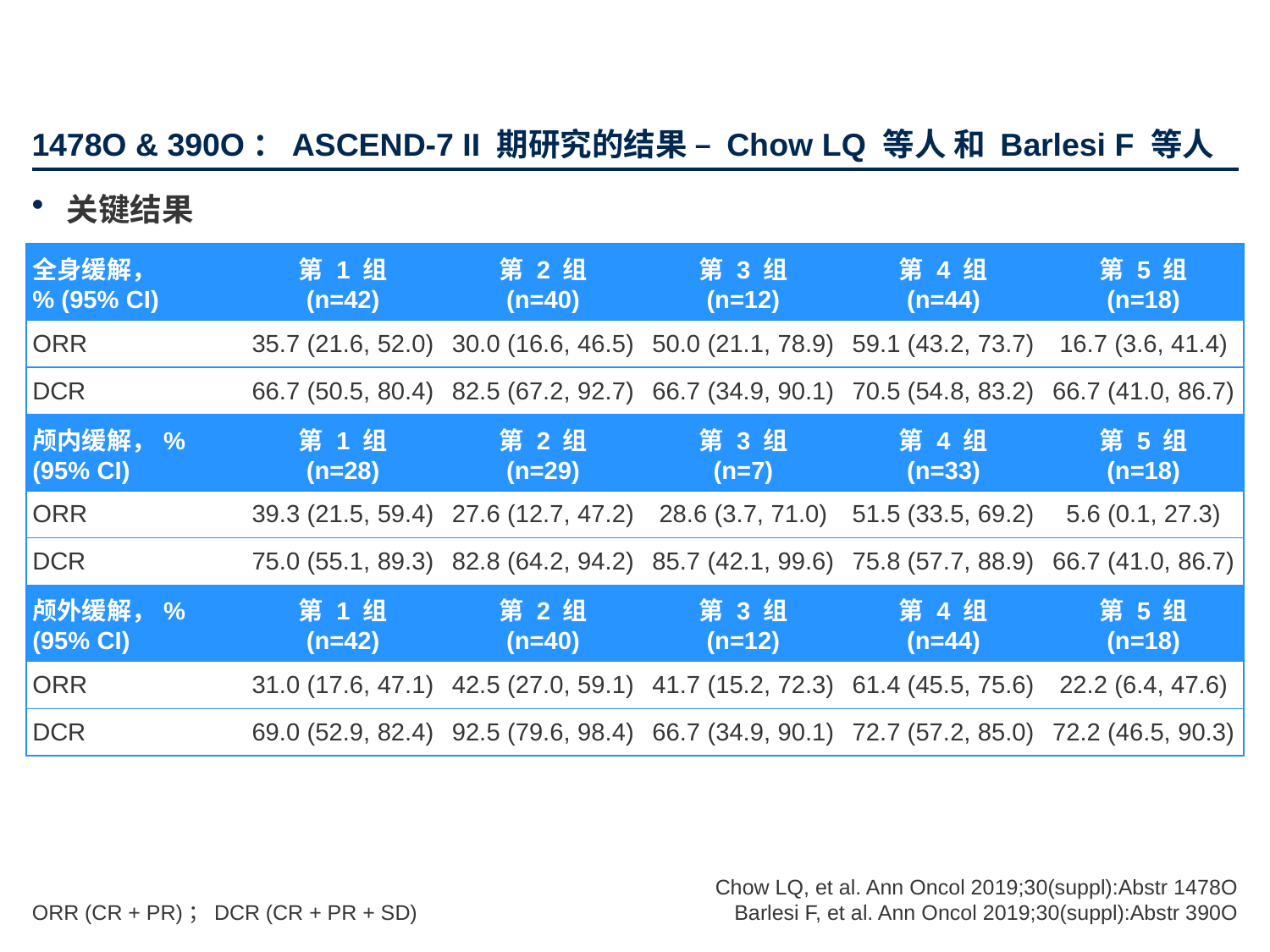

# 1478O & 390O：ASCEND-7 II 期研究的结果 – Chow LQ 等人 和 Barlesi F 等人
关键结果

| 全身缓解， % (95% CI) | 第 1 组 (n=42) | 第 2 组 (n=40) | 第 3 组 (n=12) | 第 4 组 (n=44) | 第 5 组 (n=18) |
| --- | --- | --- | --- | --- | --- |
| ORR | 35.7 (21.6, 52.0) | 30.0 (16.6, 46.5) | 50.0 (21.1, 78.9) | 59.1 (43.2, 73.7) | 16.7 (3.6, 41.4) |
| DCR | 66.7 (50.5, 80.4) | 82.5 (67.2, 92.7) | 66.7 (34.9, 90.1) | 70.5 (54.8, 83.2) | 66.7 (41.0, 86.7) |
| 颅内缓解，% (95% CI) | 第 1 组 (n=28) | 第 2 组 (n=29) | 第 3 组 (n=7) | 第 4 组 (n=33) | 第 5 组 (n=18) |
| ORR | 39.3 (21.5, 59.4) | 27.6 (12.7, 47.2) | 28.6 (3.7, 71.0) | 51.5 (33.5, 69.2) | 5.6 (0.1, 27.3) |
| DCR | 75.0 (55.1, 89.3) | 82.8 (64.2, 94.2) | 85.7 (42.1, 99.6) | 75.8 (57.7, 88.9) | 66.7 (41.0, 86.7) |
| 颅外缓解，% (95% CI) | 第 1 组 (n=42) | 第 2 组 (n=40) | 第 3 组 (n=12) | 第 4 组 (n=44) | 第 5 组 (n=18) |
| ORR | 31.0 (17.6, 47.1) | 42.5 (27.0, 59.1) | 41.7 (15.2, 72.3) | 61.4 (45.5, 75.6) | 22.2 (6.4, 47.6) |
| DCR | 69.0 (52.9, 82.4) | 92.5 (79.6, 98.4) | 66.7 (34.9, 90.1) | 72.7 (57.2, 85.0) | 72.2 (46.5, 90.3) |
Chow LQ, et al. Ann Oncol 2019;30(suppl):Abstr 1478O
Barlesi F, et al. Ann Oncol 2019;30(suppl):Abstr 390O
ORR (CR + PR)；DCR (CR + PR + SD)